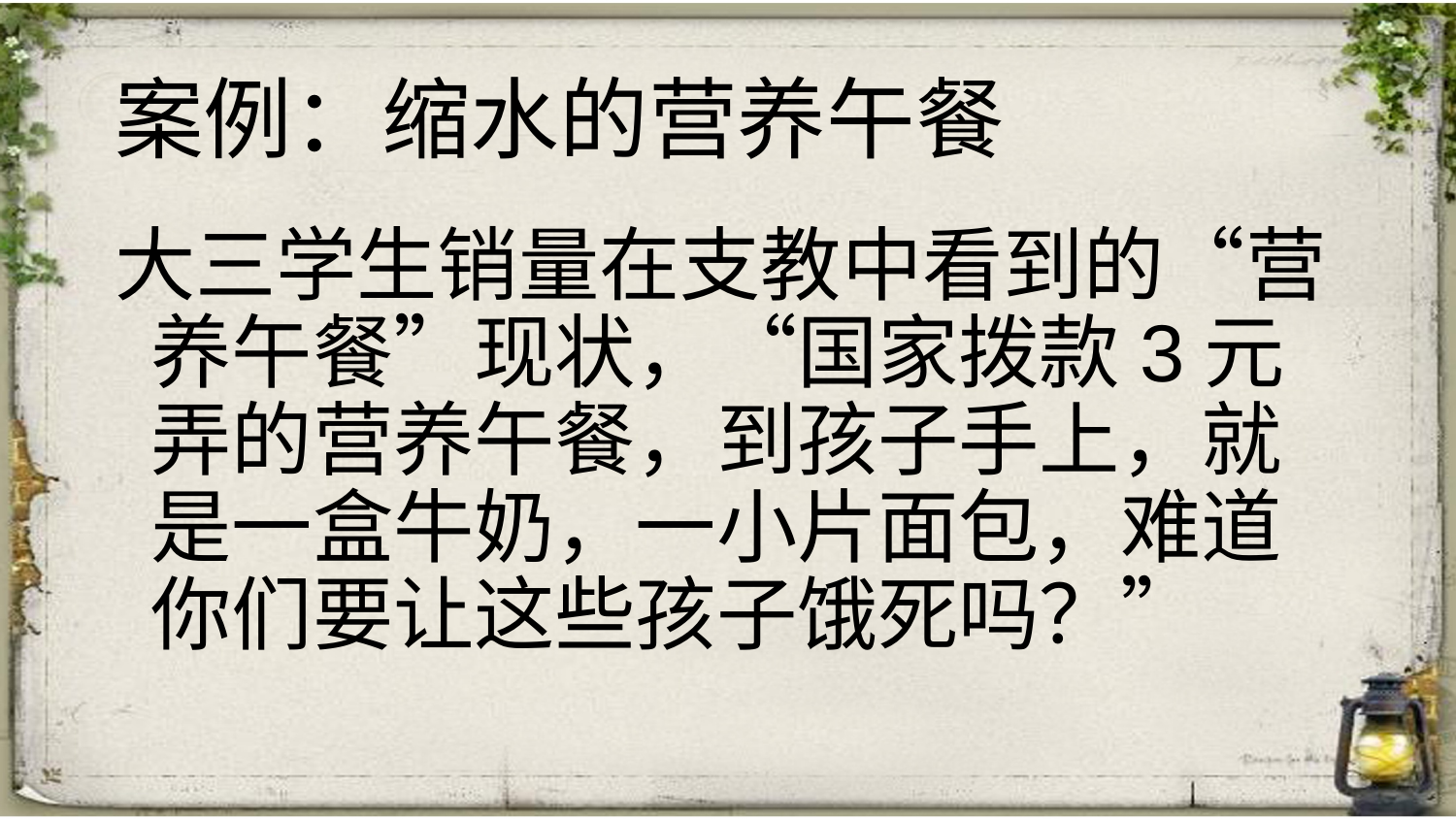

# 案例：缩水的营养午餐
大三学生销量在支教中看到的“营养午餐”现状，“国家拨款3元弄的营养午餐，到孩子手上，就是一盒牛奶，一小片面包，难道你们要让这些孩子饿死吗？”